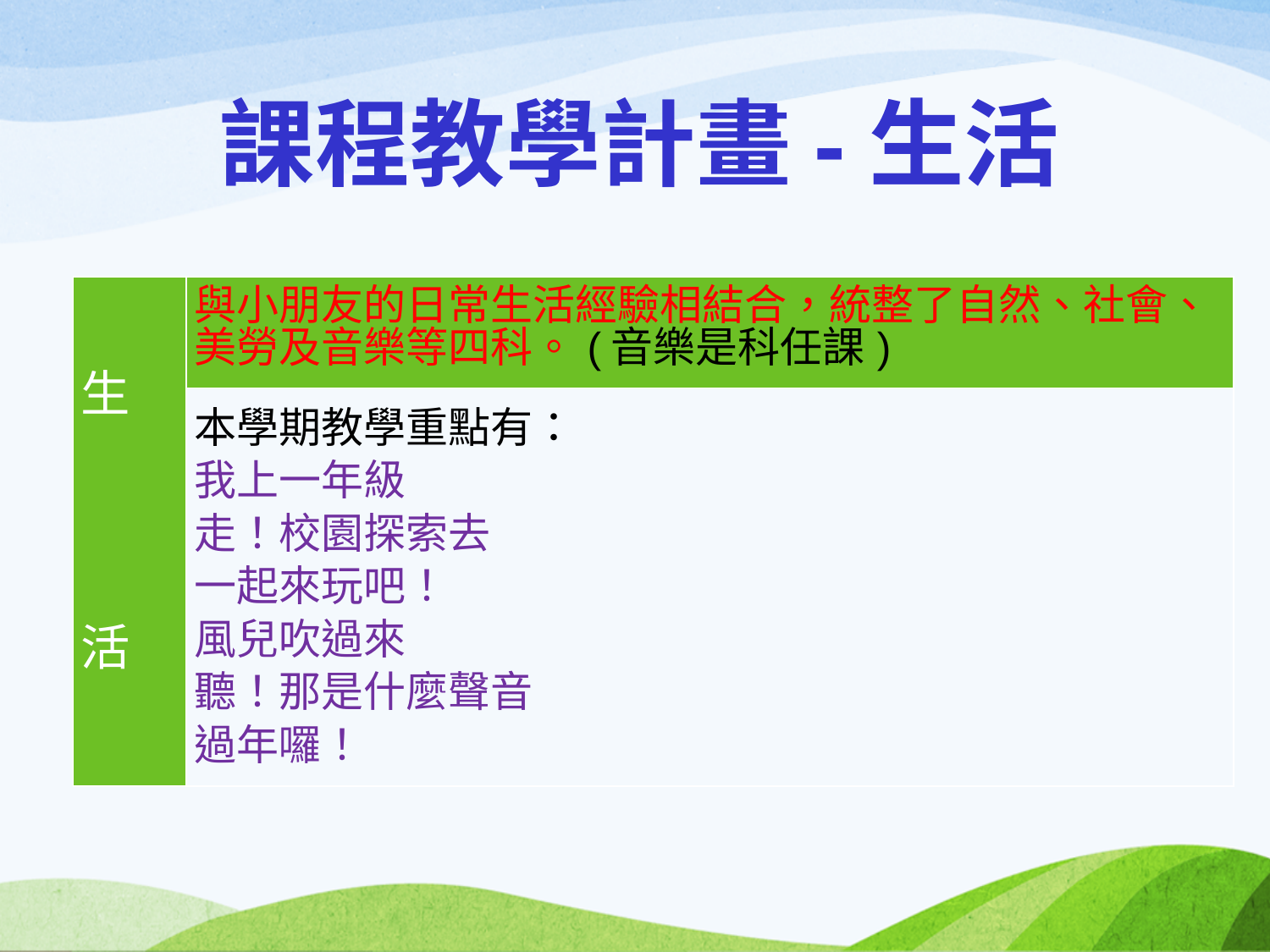

# 課程教學計畫-生活
| 生 活 | 與小朋友的日常生活經驗相結合，統整了自然、社會、美勞及音樂等四科。(音樂是科任課) |
| --- | --- |
|  | 本學期教學重點有： 我上一年級 走！校園探索去 一起來玩吧！ 風兒吹過來 聽！那是什麼聲音 過年囉！ |